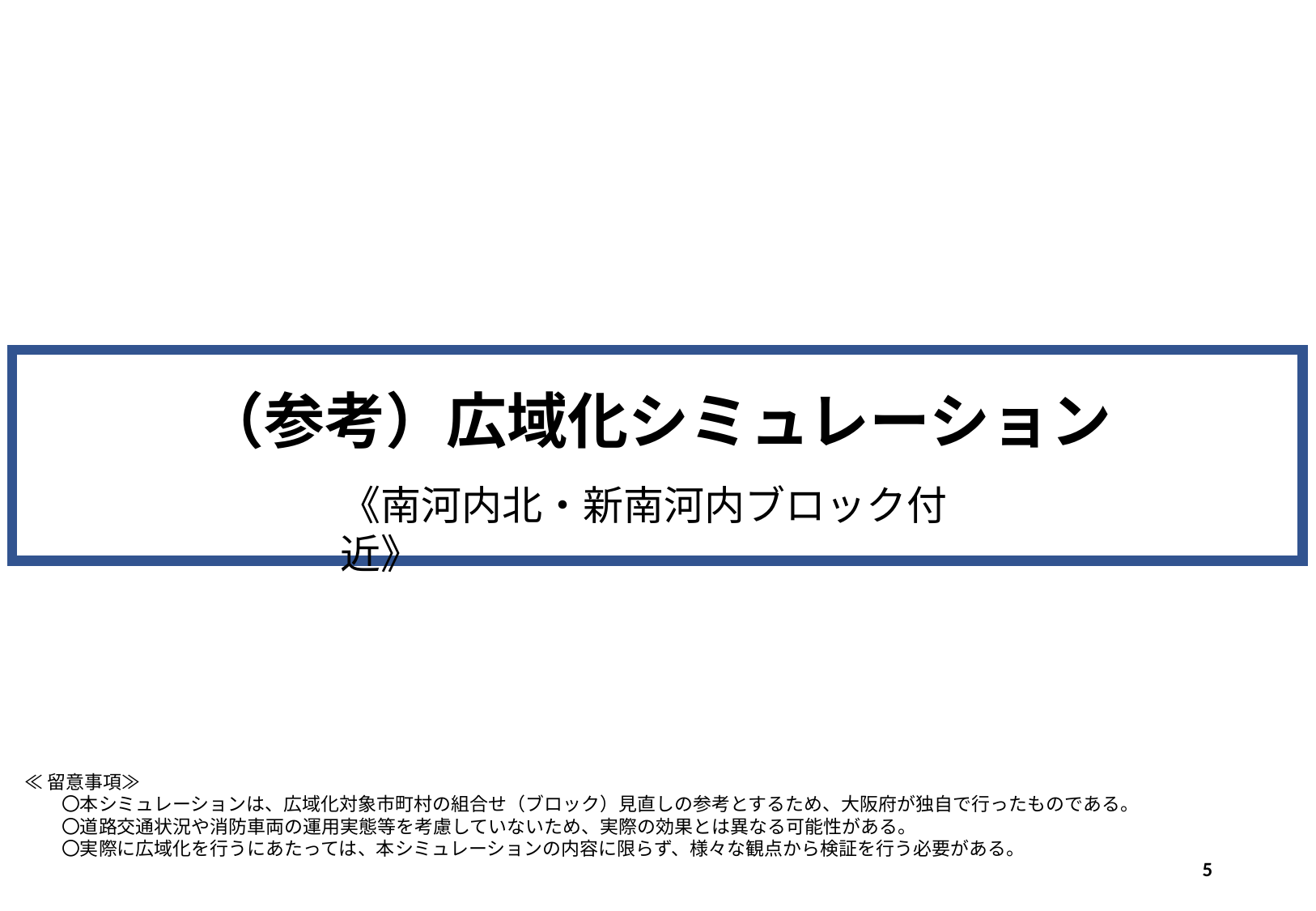

（参考）広域化シミュレーション
《南河内北・新南河内ブロック付近》
≪留意事項≫
　　〇本シミュレーションは、広域化対象市町村の組合せ（ブロック）見直しの参考とするため、大阪府が独自で行ったものである。
　　〇道路交通状況や消防車両の運用実態等を考慮していないため、実際の効果とは異なる可能性がある。
　　〇実際に広域化を行うにあたっては、本シミュレーションの内容に限らず、様々な観点から検証を行う必要がある。
5